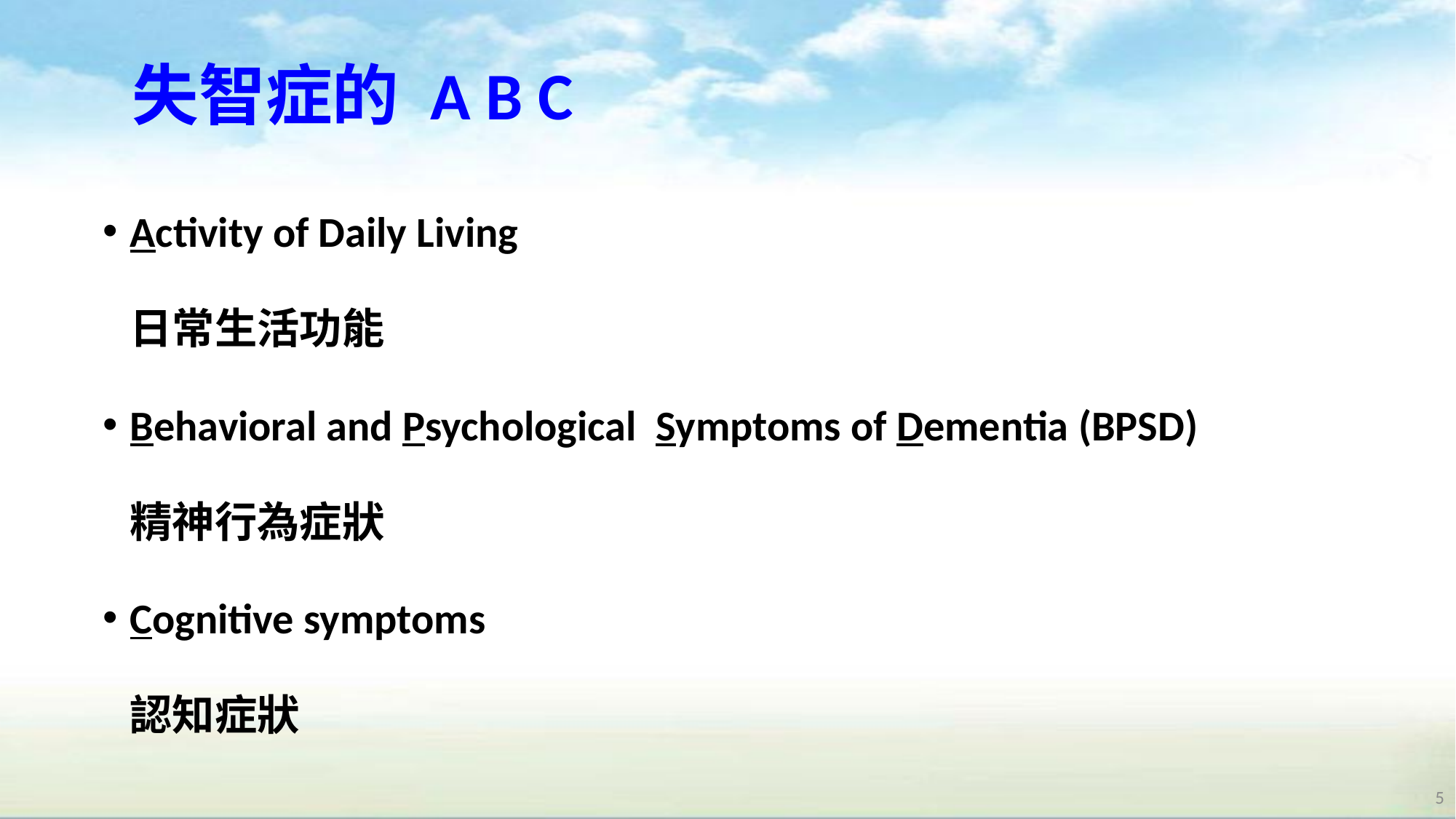

# 失智症的 A B C
Activity of Daily Living
	日常生活功能
Behavioral and Psychological  Symptoms of Dementia (BPSD)
	精神行為症狀
Cognitive symptoms
	認知症狀
5